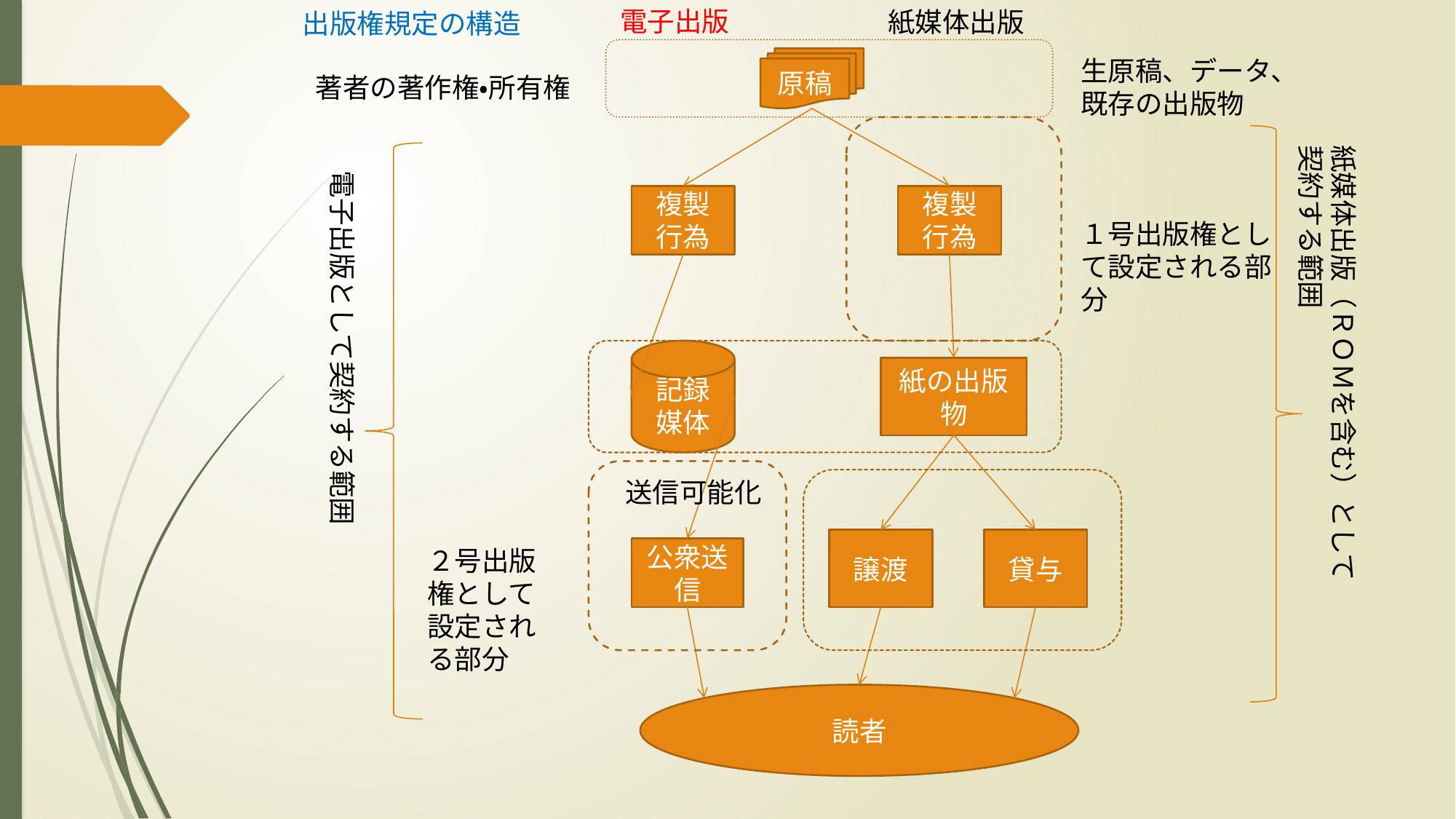

紙媒体出版
電子出版
出版権規定の構造

原稿
生原稿、データ、既存の出版物
著者の著作権・所有権

紙媒体出版（ＲＯＭを含む）として契約する範囲

電子出版として契約する範囲
複製行為
複製行為
１号出版権として設定される部分

記録媒体
紙の出版物

送信可能化

譲渡
貸与
公衆送信
２号出版権として設定される部分
読者